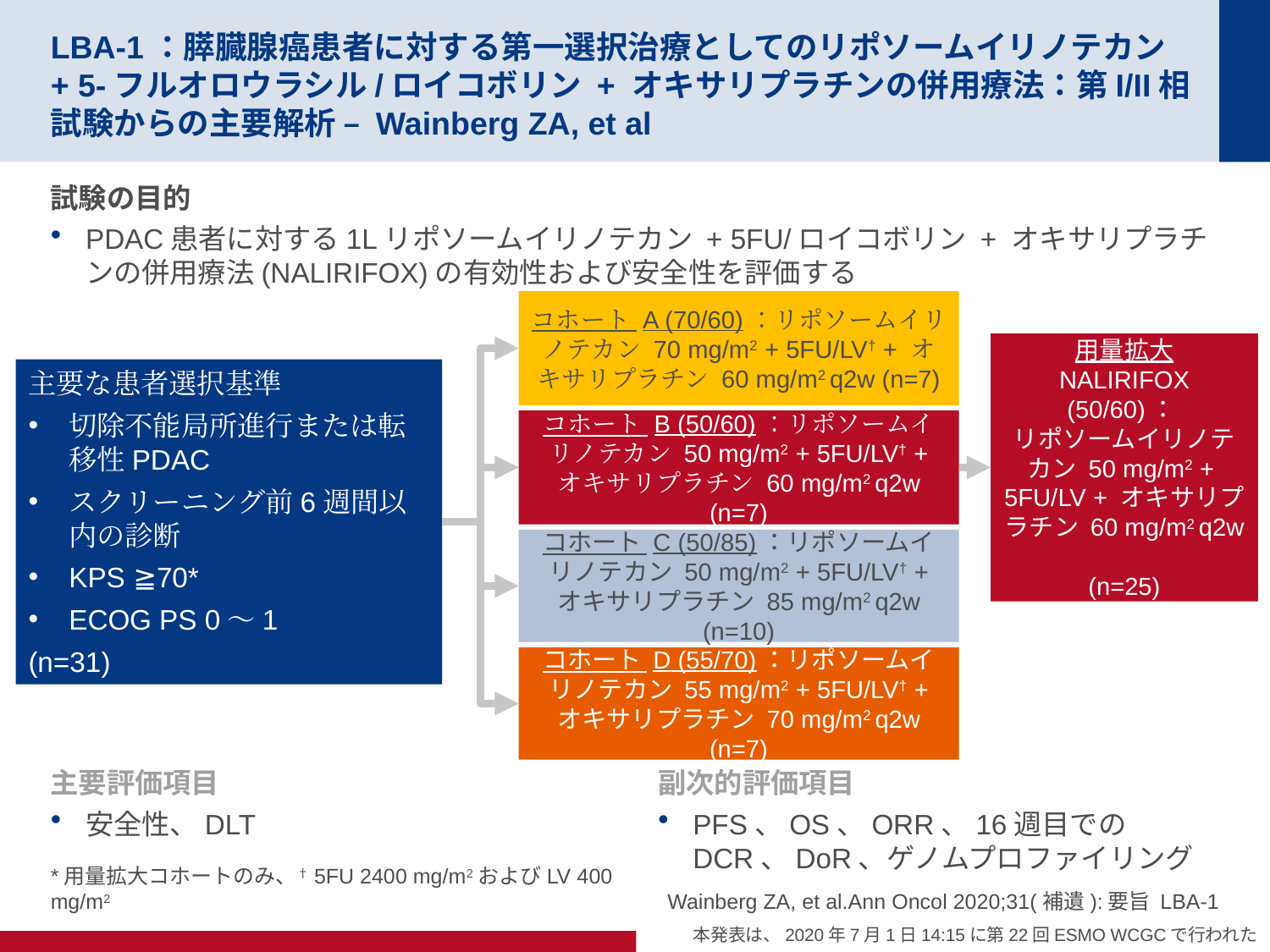

# LBA-1：膵臓腺癌患者に対する第一選択治療としてのリポソームイリノテカン + 5-フルオロウラシル/ロイコボリン + オキサリプラチンの併用療法：第I/II相試験からの主要解析 – Wainberg ZA, et al
試験の目的
PDAC患者に対する1Lリポソームイリノテカン + 5FU/ロイコボリン + オキサリプラチンの併用療法(NALIRIFOX)の有効性および安全性を評価する
コホート A (70/60)：リポソームイリノテカン 70 mg/m2 + 5FU/LV† + オキサリプラチン 60 mg/m2 q2w (n=7)
用量拡大
NALIRIFOX (50/60)：
リポソームイリノテカン 50 mg/m2 +
5FU/LV + オキサリプラチン 60 mg/m2 q2w
(n=25)
主要な患者選択基準
切除不能局所進行または転移性PDAC
スクリーニング前6週間以内の診断
KPS ≧70*
ECOG PS 0～1
(n=31)
コホート B (50/60)：リポソームイリノテカン 50 mg/m2 + 5FU/LV† + オキサリプラチン 60 mg/m2 q2w (n=7)
コホート C (50/85)：リポソームイリノテカン 50 mg/m2 + 5FU/LV† + オキサリプラチン 85 mg/m2 q2w (n=10)
コホート D (55/70)：リポソームイリノテカン 55 mg/m2 + 5FU/LV† + オキサリプラチン 70 mg/m2 q2w (n=7)
主要評価項目
安全性、DLT
副次的評価項目
PFS、OS、ORR、16週目でのDCR、DoR、ゲノムプロファイリング
*用量拡大コホートのみ、†5FU 2400 mg/m2およびLV 400 mg/m2
Wainberg ZA, et al.Ann Oncol 2020;31(補遺):要旨 LBA-1
本発表は、2020年7月1日14:15に第22回ESMO WCGCで行われた